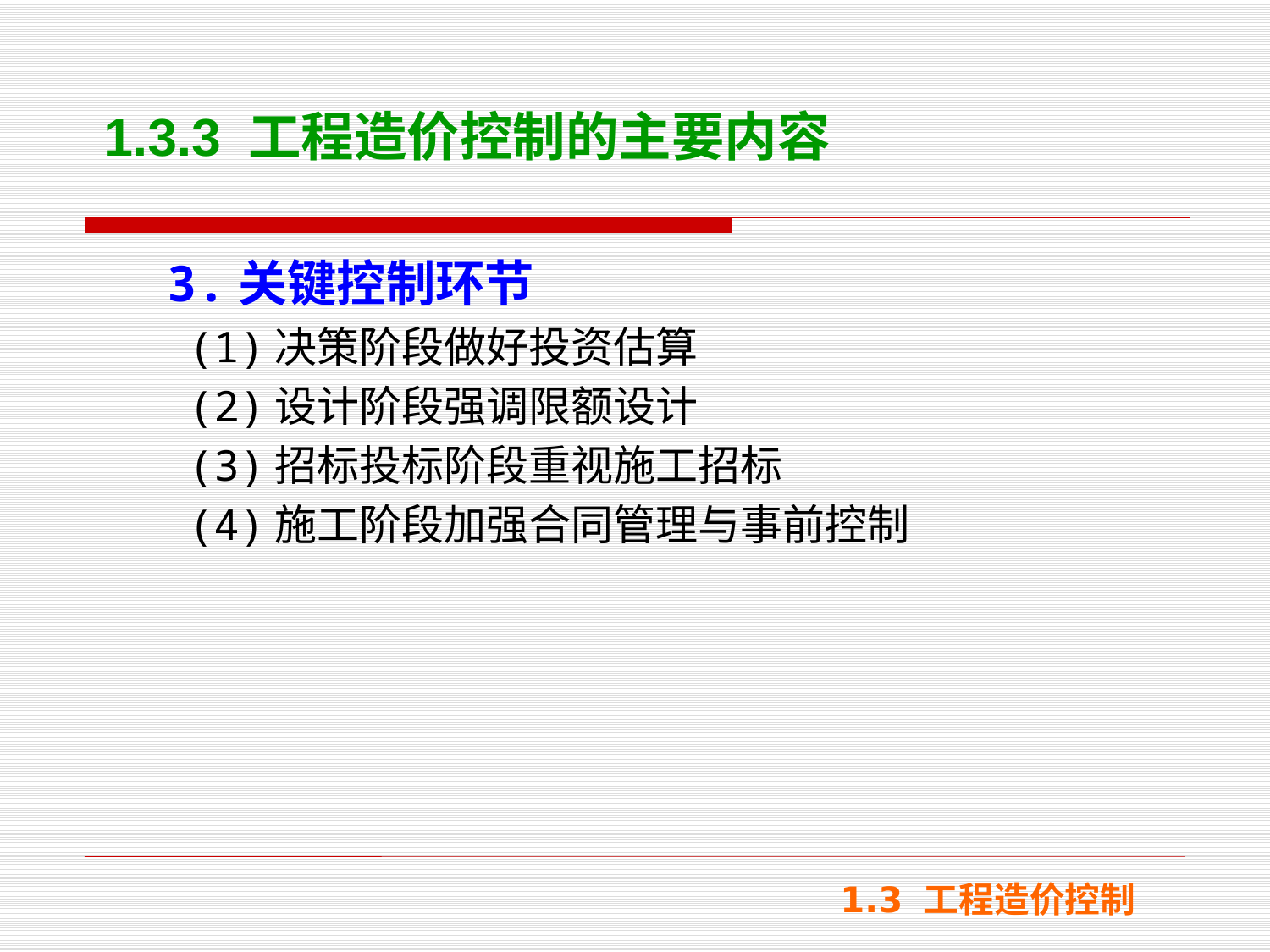

# 1.3.3 工程造价控制的主要内容
 3.关键控制环节
  (1)决策阶段做好投资估算
  (2)设计阶段强调限额设计
  (3)招标投标阶段重视施工招标
  (4)施工阶段加强合同管理与事前控制

1.3 工程造价控制